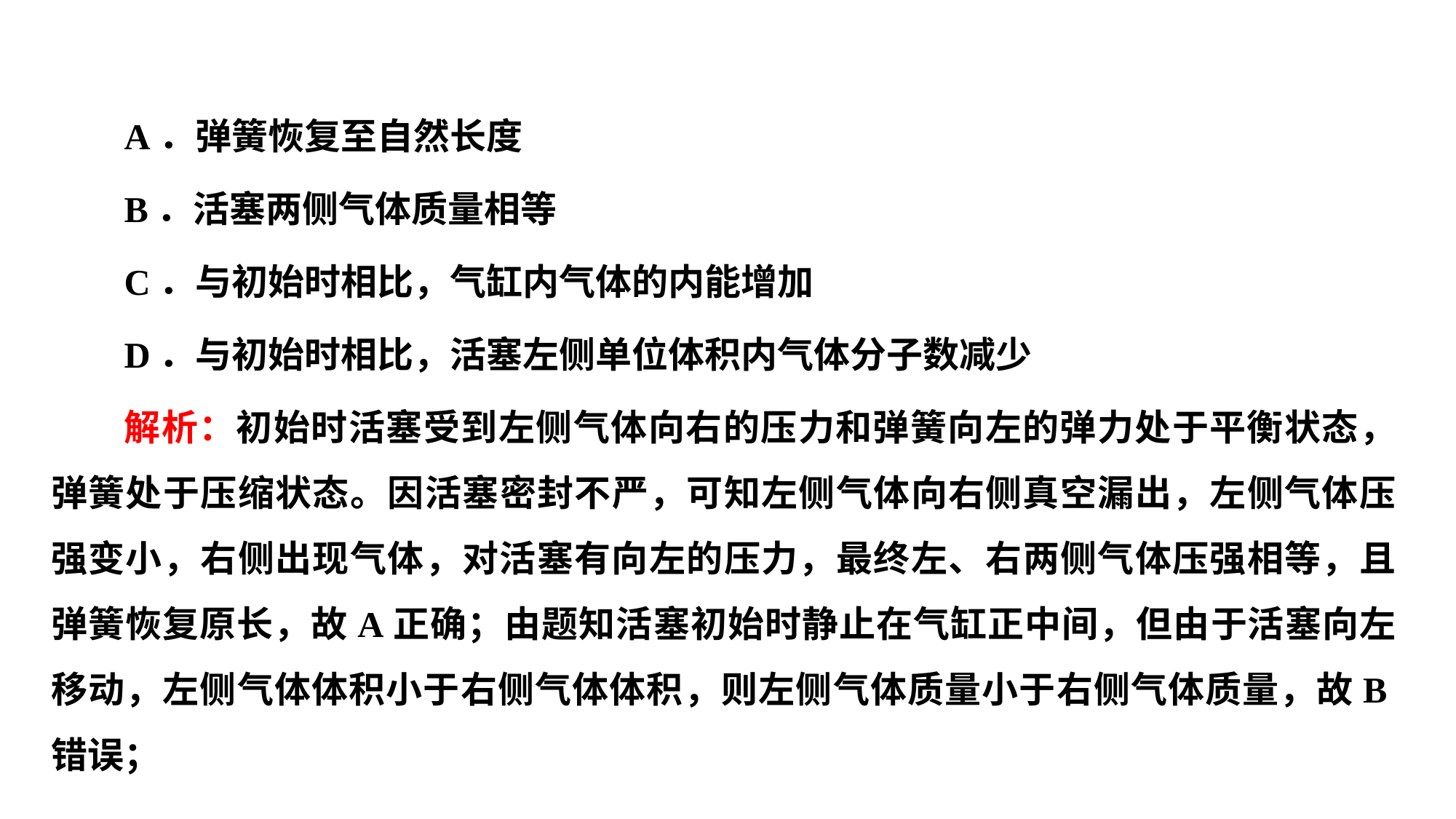

A．弹簧恢复至自然长度
B．活塞两侧气体质量相等
C．与初始时相比，气缸内气体的内能增加
D．与初始时相比，活塞左侧单位体积内气体分子数减少
解析：初始时活塞受到左侧气体向右的压力和弹簧向左的弹力处于平衡状态，弹簧处于压缩状态。因活塞密封不严，可知左侧气体向右侧真空漏出，左侧气体压强变小，右侧出现气体，对活塞有向左的压力，最终左、右两侧气体压强相等，且弹簧恢复原长，故A正确；由题知活塞初始时静止在气缸正中间，但由于活塞向左移动，左侧气体体积小于右侧气体体积，则左侧气体质量小于右侧气体质量，故B错误；